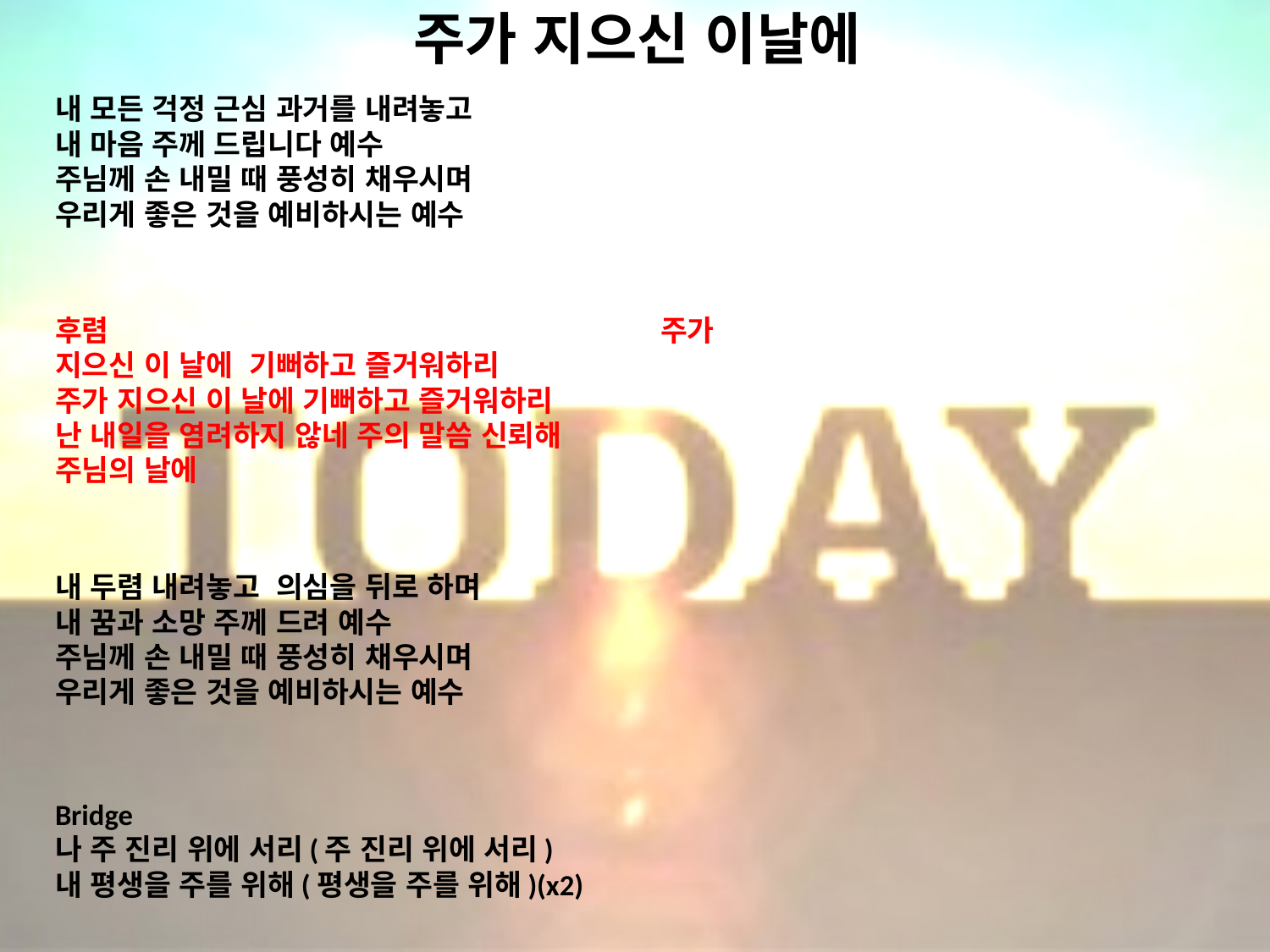

# 주가 지으신 이날에
내 모든 걱정 근심 과거를 내려놓고
내 마음 주께 드립니다 예수
주님께 손 내밀 때 풍성히 채우시며
우리게 좋은 것을 예비하시는 예수

후렴                                                                   주가 지으신 이 날에  기뻐하고 즐거워하리
주가 지으신 이 날에 기뻐하고 즐거워하리
난 내일을 염려하지 않네 주의 말씀 신뢰해
주님의 날에

내 두렴 내려놓고  의심을 뒤로 하며
내 꿈과 소망 주께 드려 예수
주님께 손 내밀 때 풍성히 채우시며
우리게 좋은 것을 예비하시는 예수

Bridge
나 주 진리 위에 서리(주 진리 위에 서리)
내 평생을 주를 위해(평생을 주를 위해)(x2)